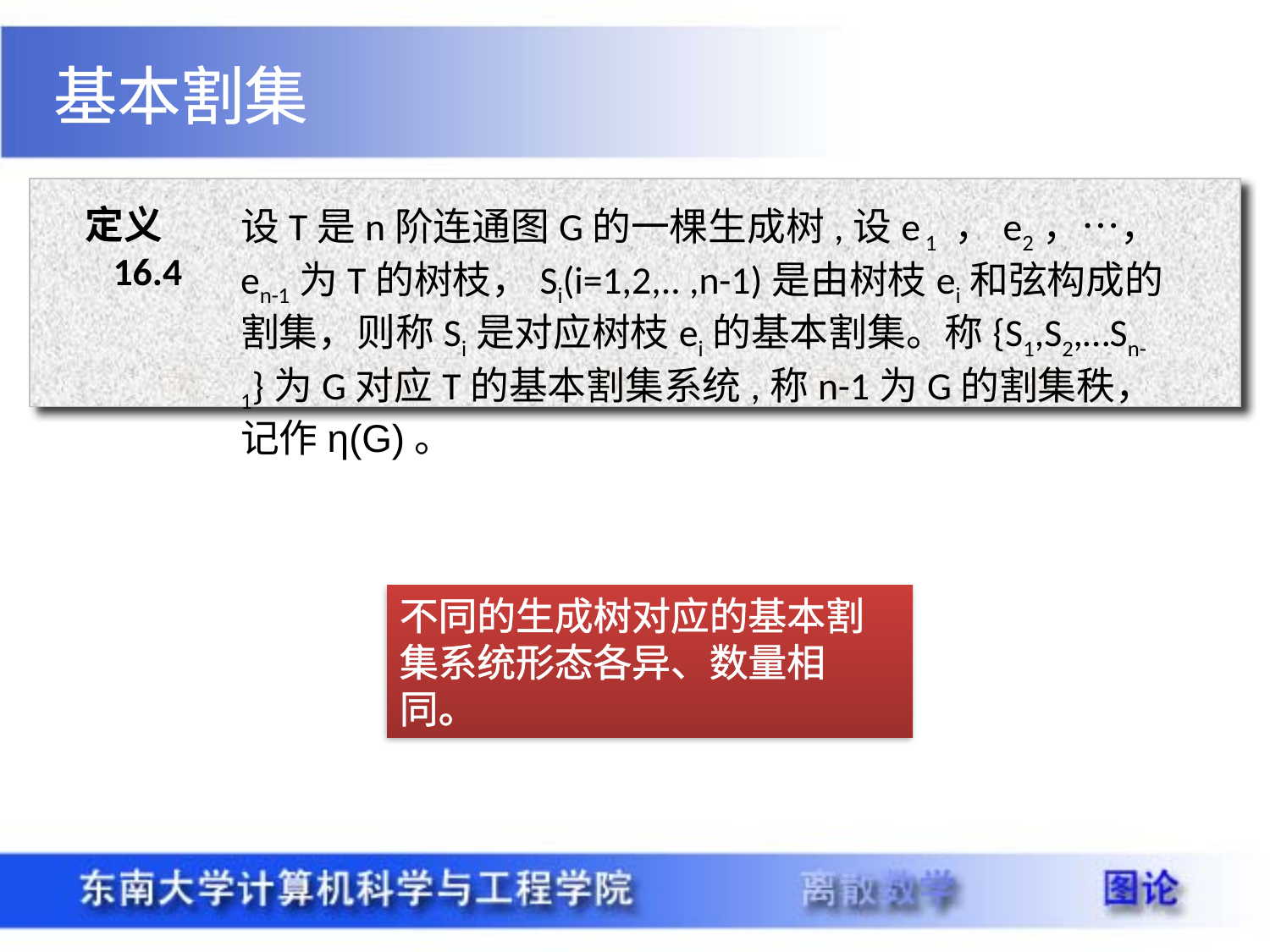

基本割集

定义 16.4
设T是n阶连通图G的一棵生成树,设e 1 ，e2，…，en-1为T的树枝，Si(i=1,2,.. ,n-1)是由树枝ei和弦构成的割集，则称Si是对应树枝ei的基本割集。称{S1,S2,…Sn-1}为G对应T的基本割集系统,称n-1为G的割集秩，记作η(G)。
不同的生成树对应的基本割集系统形态各异、数量相同。